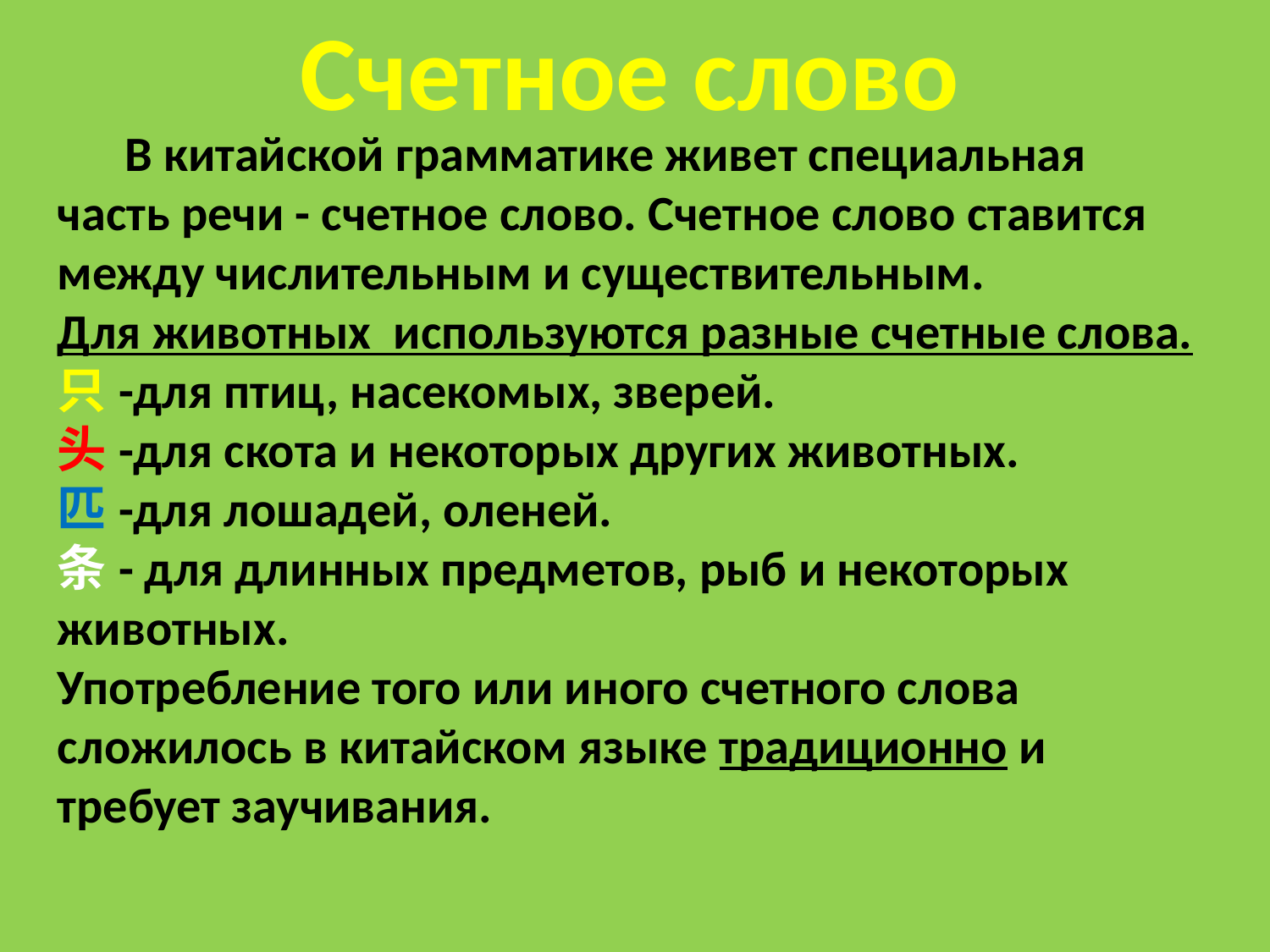

Счетное слово
      В китайской грамматике живет специальная часть речи - счетное слово. Счетное слово ставится между числительным и существительным.
Для животных  используются разные счетные слова.
只-для птиц, насекомых, зверей.
头-для скота и некоторых других животных.
匹-для лошадей, оленей.
条- для длинных предметов, рыб и некоторых животных.
Употребление того или иного счетного слова сложилось в китайском языке традиционно и требует заучивания.